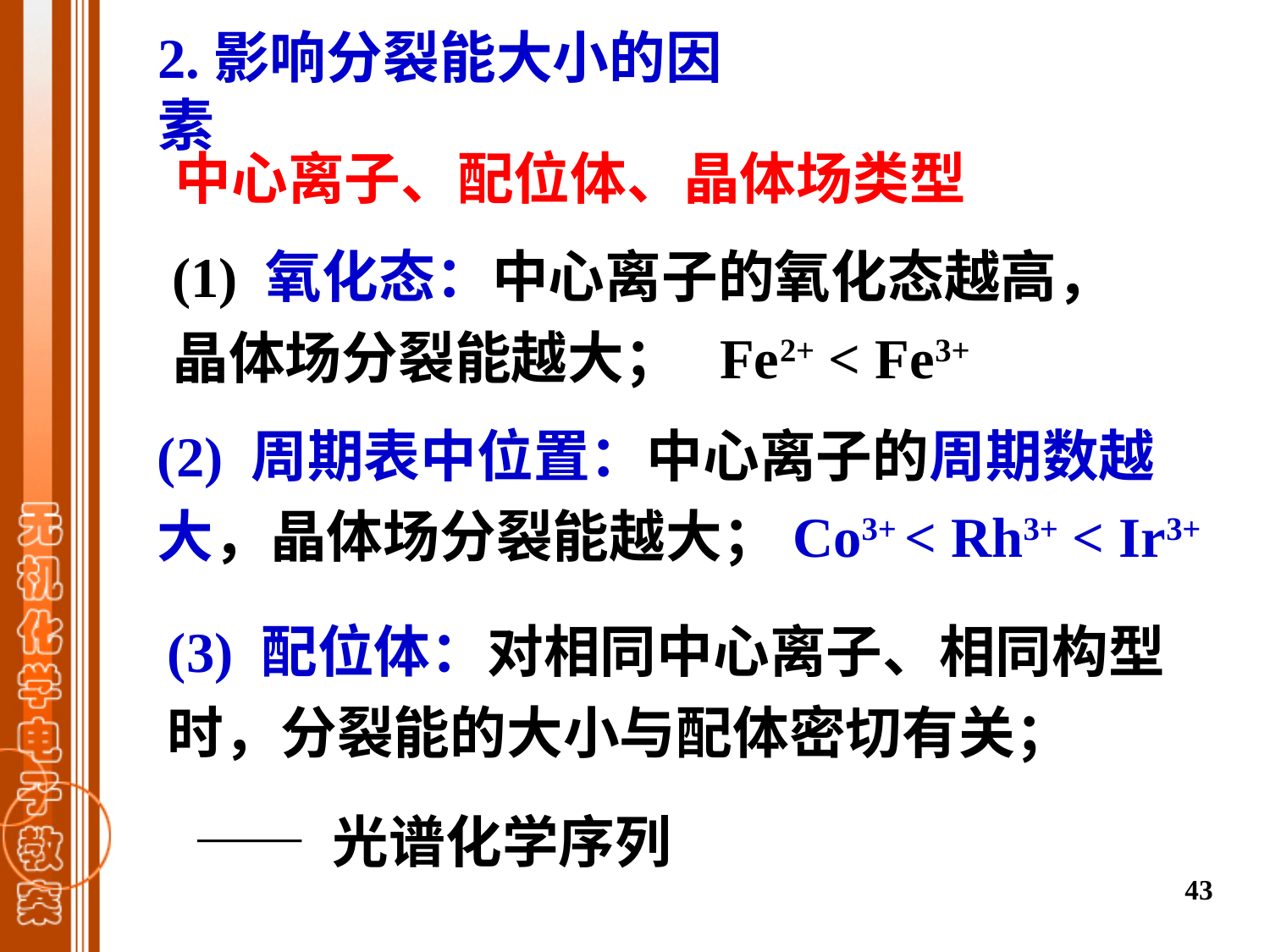

2.影响分裂能大小的因素
中心离子、配位体、晶体场类型
(1) 氧化态：中心离子的氧化态越高，晶体场分裂能越大；  Fe2+ < Fe3+
(2) 周期表中位置：中心离子的周期数越大，晶体场分裂能越大；Co3+ < Rh3+ < Ir3+
(3) 配位体：对相同中心离子、相同构型时，分裂能的大小与配体密切有关；
  —— 光谱化学序列
43